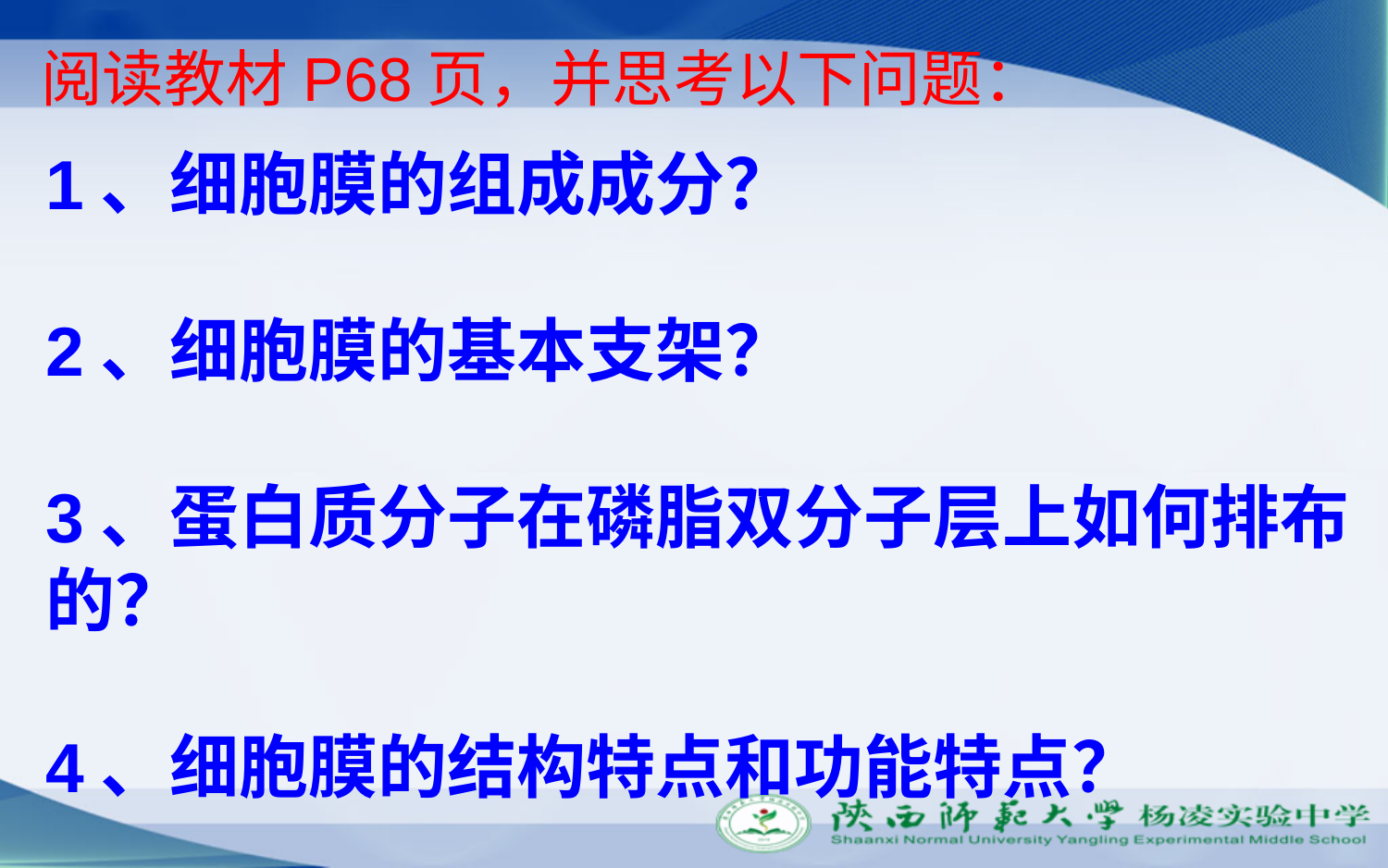

阅读教材P68页，并思考以下问题：
1、细胞膜的组成成分？

2、细胞膜的基本支架？

3、蛋白质分子在磷脂双分子层上如何排布的？

4、细胞膜的结构特点和功能特点？